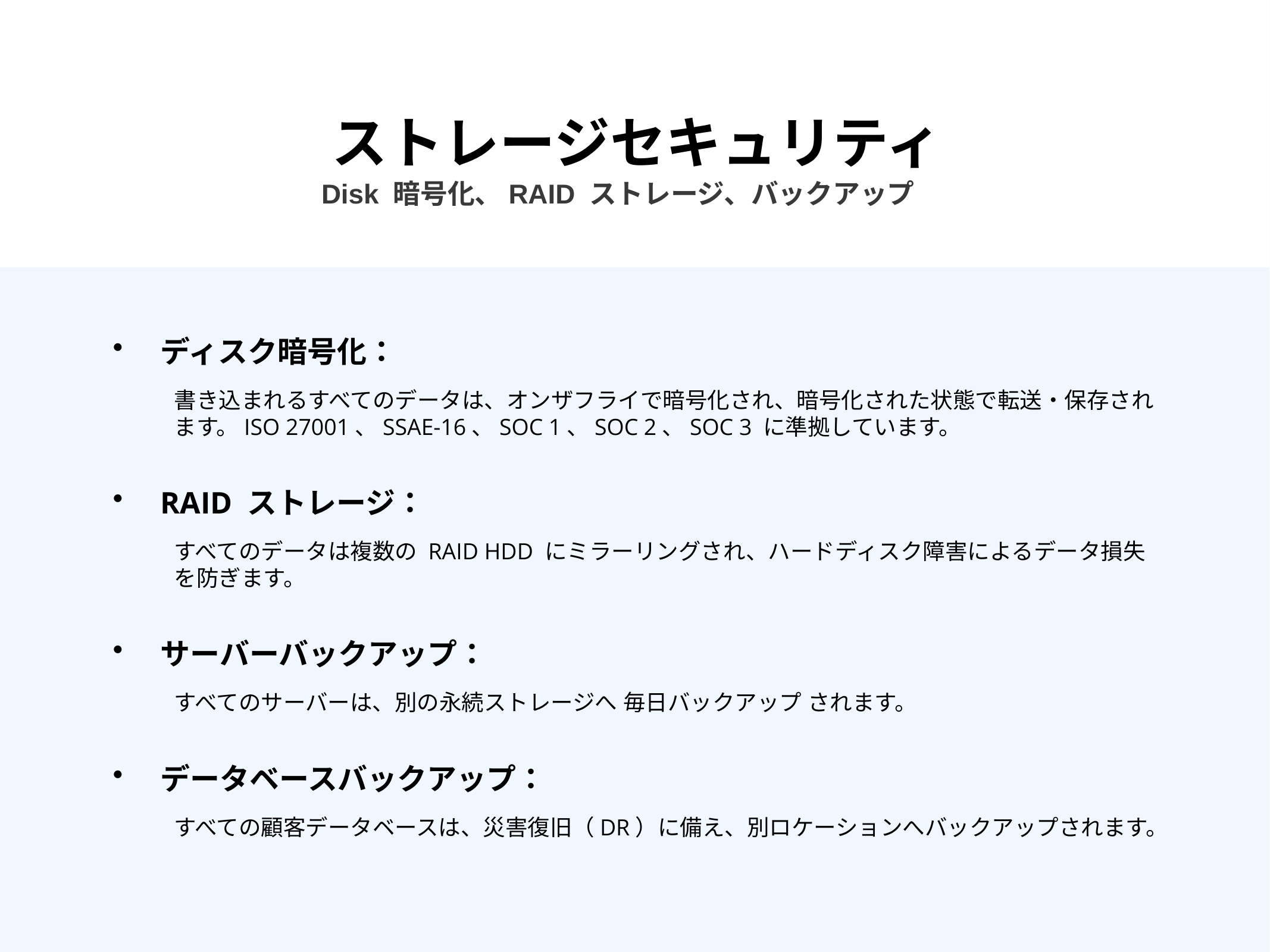

ストレージセキュリティ
Disk 暗号化、RAID ストレージ、バックアップ
ディスク暗号化：
書き込まれるすべてのデータは、オンザフライで暗号化され、暗号化された状態で転送・保存されます。ISO 27001、SSAE-16、SOC 1、SOC 2、SOC 3 に準拠しています。
RAID ストレージ：
すべてのデータは複数の RAID HDD にミラーリングされ、ハードディスク障害によるデータ損失を防ぎます。
サーバーバックアップ：
すべてのサーバーは、別の永続ストレージへ 毎日バックアップ されます。
データベースバックアップ：
すべての顧客データベースは、災害復旧（DR）に備え、別ロケーションへバックアップされます。